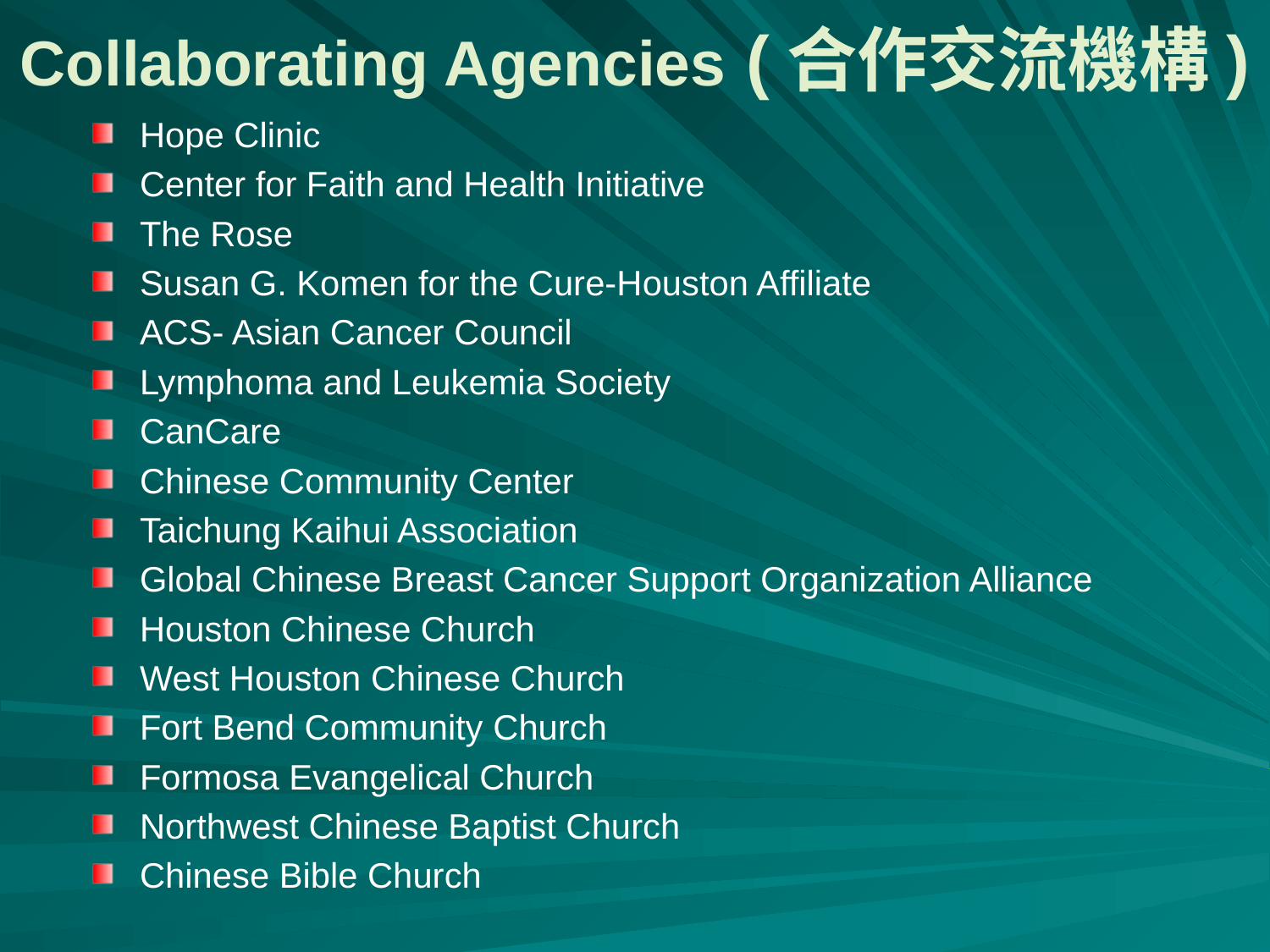

# Collaborating Agencies (合作交流機構)
Hope Clinic
Center for Faith and Health Initiative
The Rose
Susan G. Komen for the Cure-Houston Affiliate
ACS- Asian Cancer Council
Lymphoma and Leukemia Society
CanCare
Chinese Community Center
Taichung Kaihui Association
Global Chinese Breast Cancer Support Organization Alliance
Houston Chinese Church
West Houston Chinese Church
Fort Bend Community Church
Formosa Evangelical Church
Northwest Chinese Baptist Church
Chinese Bible Church